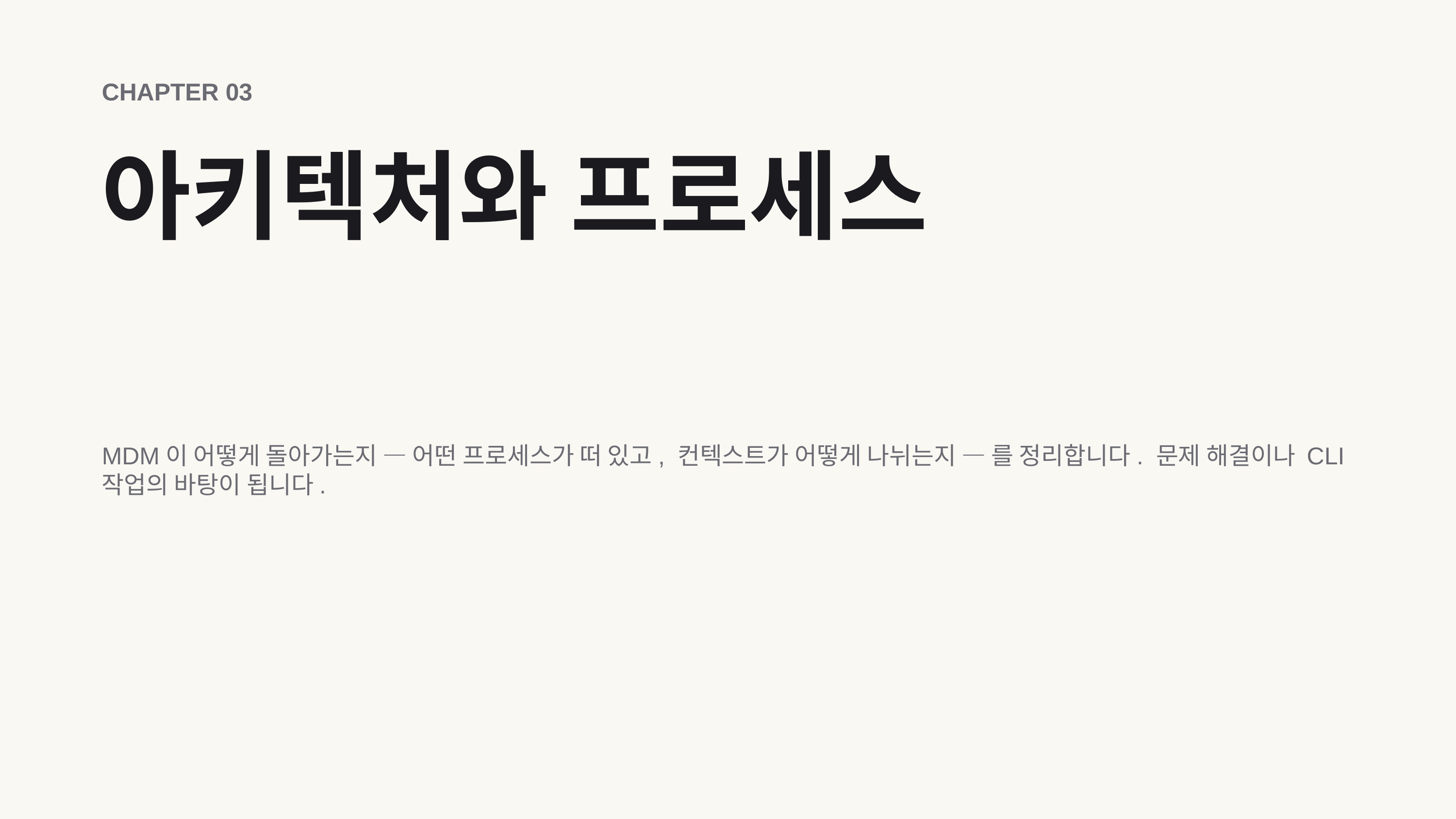

CHAPTER 03
아키텍처와 프로세스
MDM이 어떻게 돌아가는지 — 어떤 프로세스가 떠 있고, 컨텍스트가 어떻게 나뉘는지 — 를 정리합니다. 문제 해결이나 CLI 작업의 바탕이 됩니다.